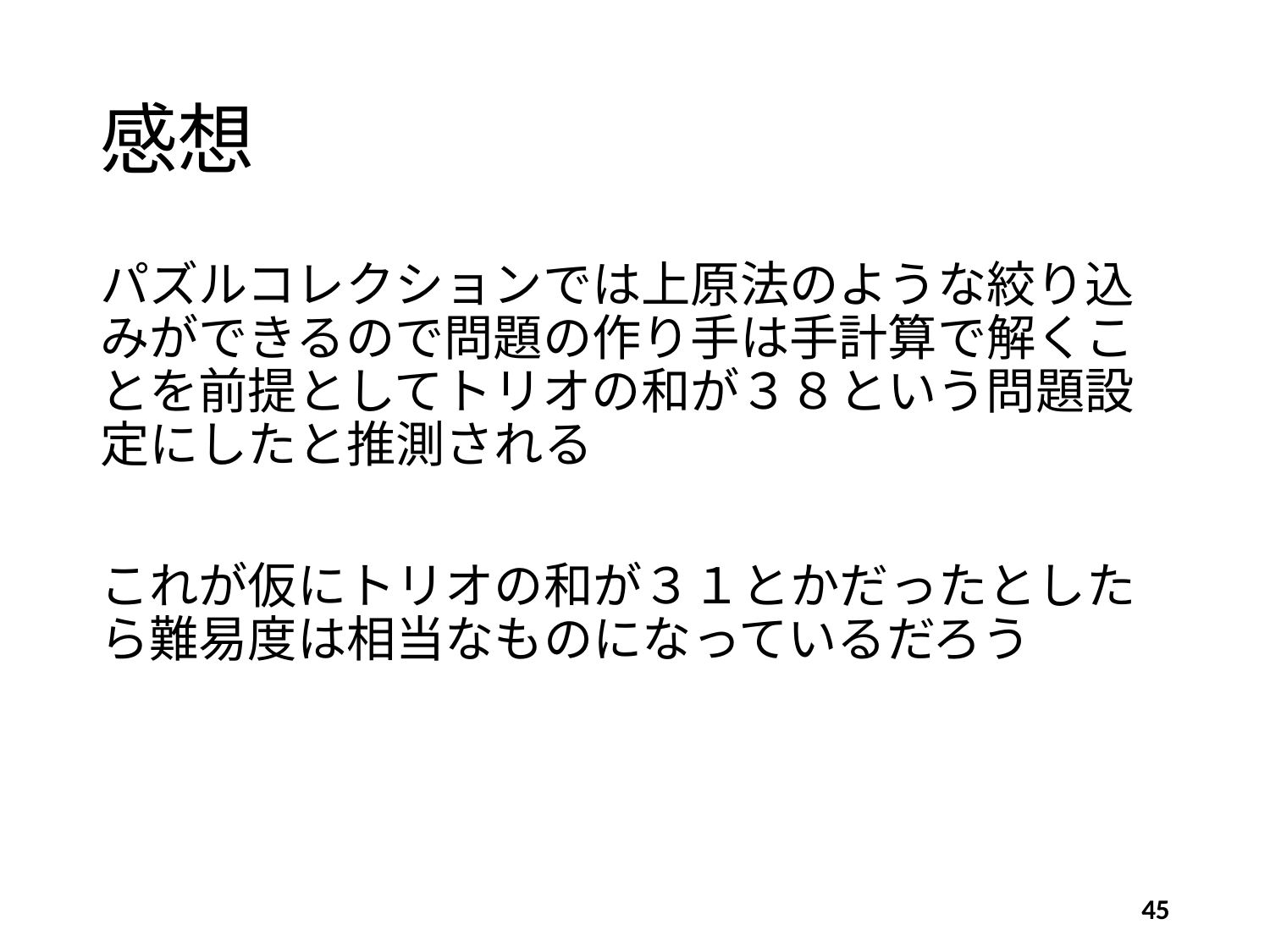

# 感想
パズルコレクションでは上原法のような絞り込みができるので問題の作り手は手計算で解くことを前提としてトリオの和が３８という問題設定にしたと推測される

これが仮にトリオの和が３１とかだったとしたら難易度は相当なものになっているだろう
45